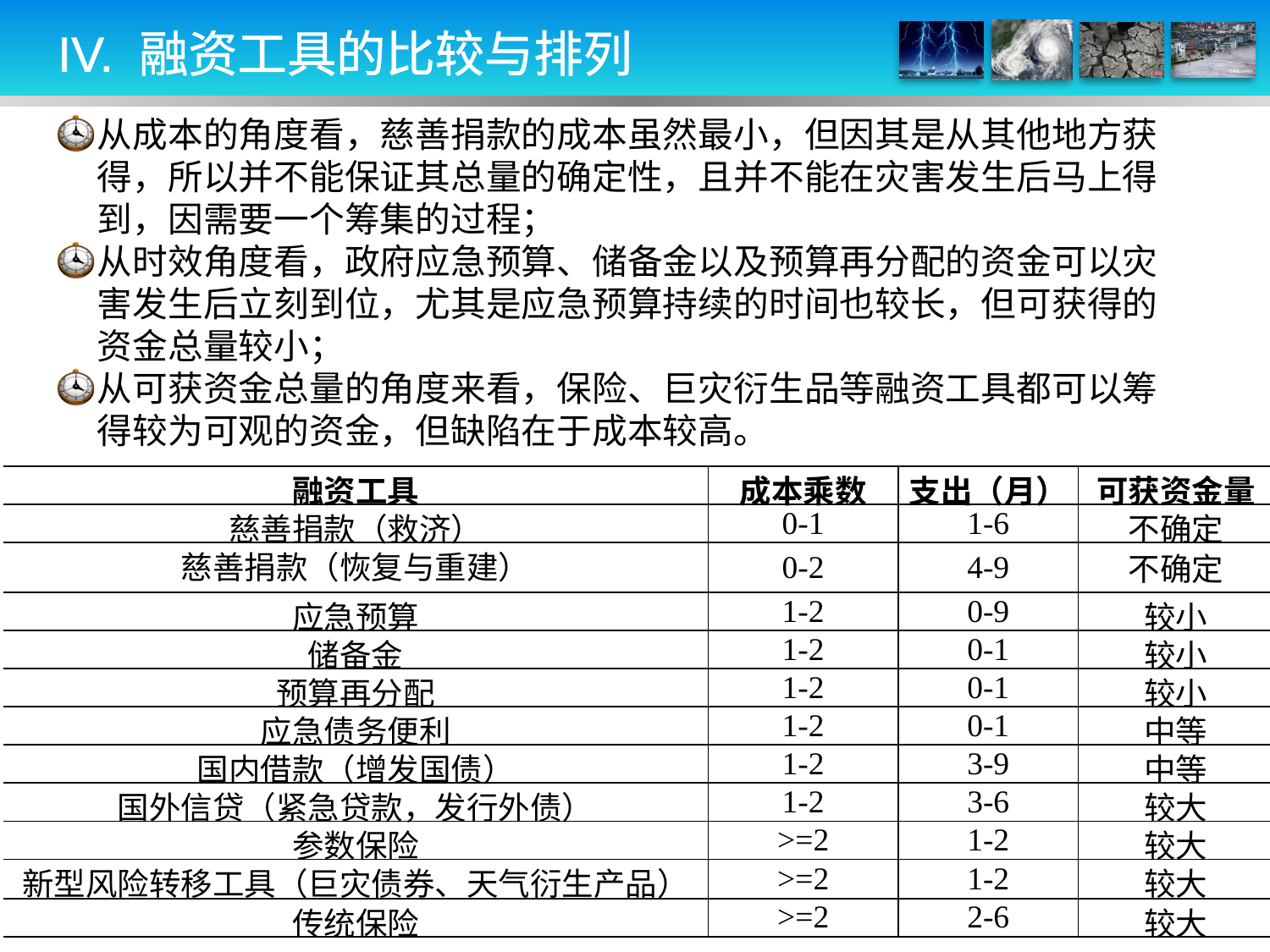

IV. 融资工具的比较与排列
从成本的角度看，慈善捐款的成本虽然最小，但因其是从其他地方获得，所以并不能保证其总量的确定性，且并不能在灾害发生后马上得到，因需要一个筹集的过程；
从时效角度看，政府应急预算、储备金以及预算再分配的资金可以灾害发生后立刻到位，尤其是应急预算持续的时间也较长，但可获得的资金总量较小；
从可获资金总量的角度来看，保险、巨灾衍生品等融资工具都可以筹得较为可观的资金，但缺陷在于成本较高。
| 融资工具 | 成本乘数 | 支出（月） | 可获资金量 |
| --- | --- | --- | --- |
| 慈善捐款（救济） | 0-1 | 1-6 | 不确定 |
| 慈善捐款（恢复与重建） | 0-2 | 4-9 | 不确定 |
| 应急预算 | 1-2 | 0-9 | 较小 |
| 储备金 | 1-2 | 0-1 | 较小 |
| 预算再分配 | 1-2 | 0-1 | 较小 |
| 应急债务便利 | 1-2 | 0-1 | 中等 |
| 国内借款（增发国债） | 1-2 | 3-9 | 中等 |
| 国外信贷（紧急贷款，发行外债） | 1-2 | 3-6 | 较大 |
| 参数保险 | >=2 | 1-2 | 较大 |
| 新型风险转移工具（巨灾债券、天气衍生产品） | >=2 | 1-2 | 较大 |
| 传统保险 | >=2 | 2-6 | 较大 |